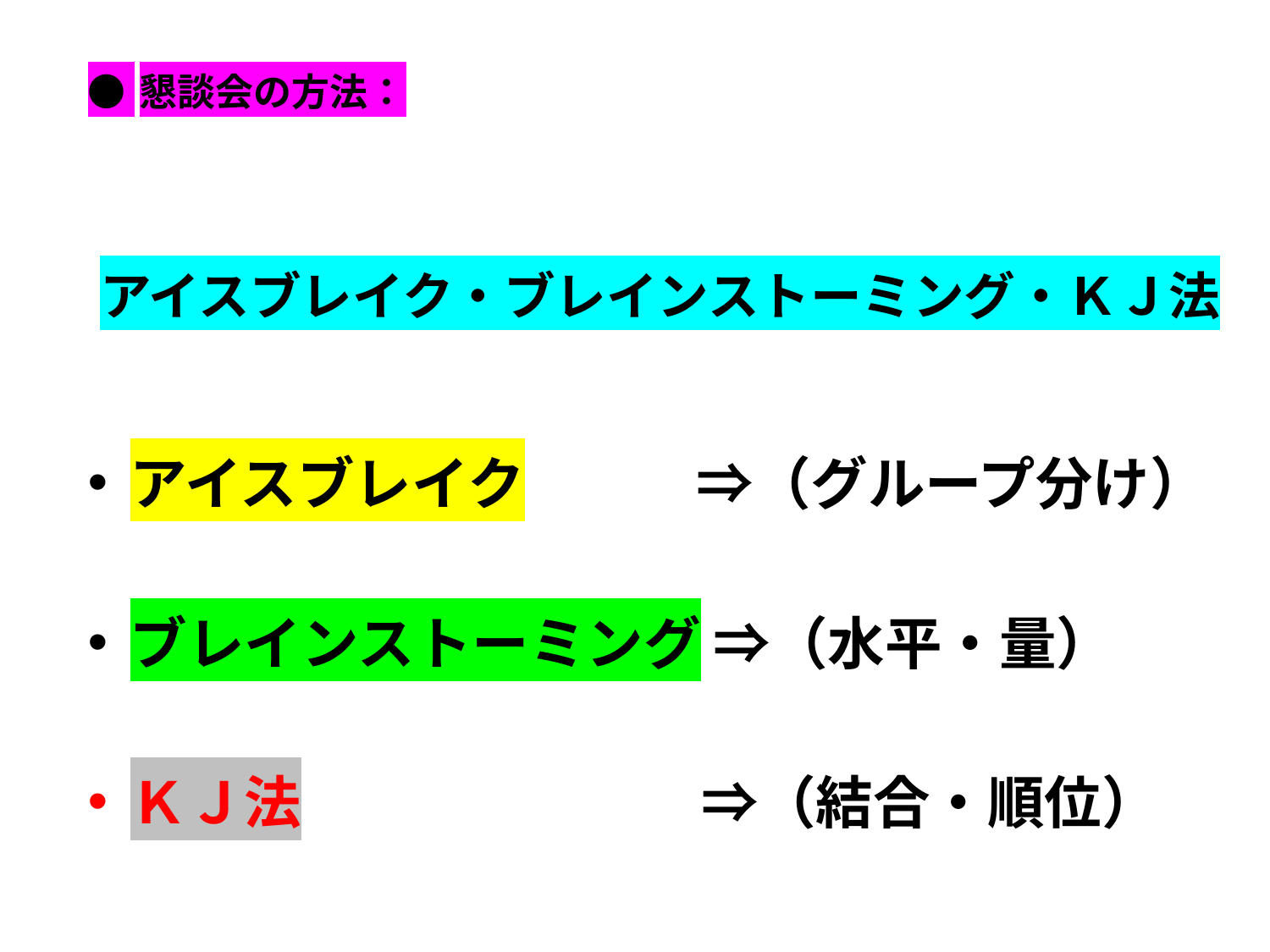

# ● 懇談会の方法：

アイスブレイク・ブレインストーミング・ＫＪ法

アイスブレイク　　　⇒（グループ分け）

ブレインストーミング ⇒（水平・量）

ＫＪ法　　　　　　　⇒（結合・順位）